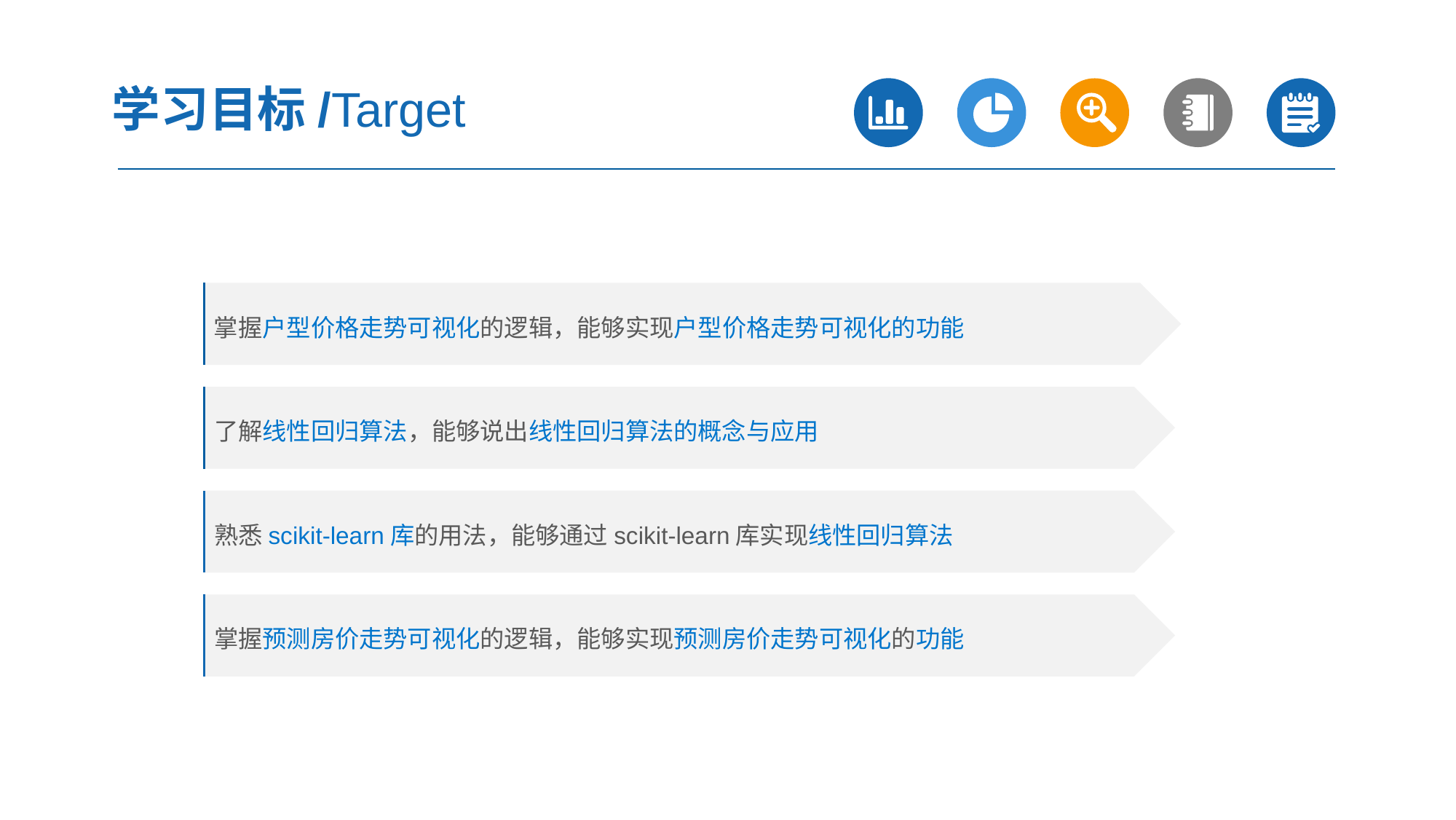

学习目标/Target
掌握户型价格走势可视化的逻辑，能够实现户型价格走势可视化的功能

了解线性回归算法，能够说出线性回归算法的概念与应用

熟悉scikit-learn库的用法，能够通过scikit-learn库实现线性回归算法

掌握预测房价走势可视化的逻辑，能够实现预测房价走势可视化的功能